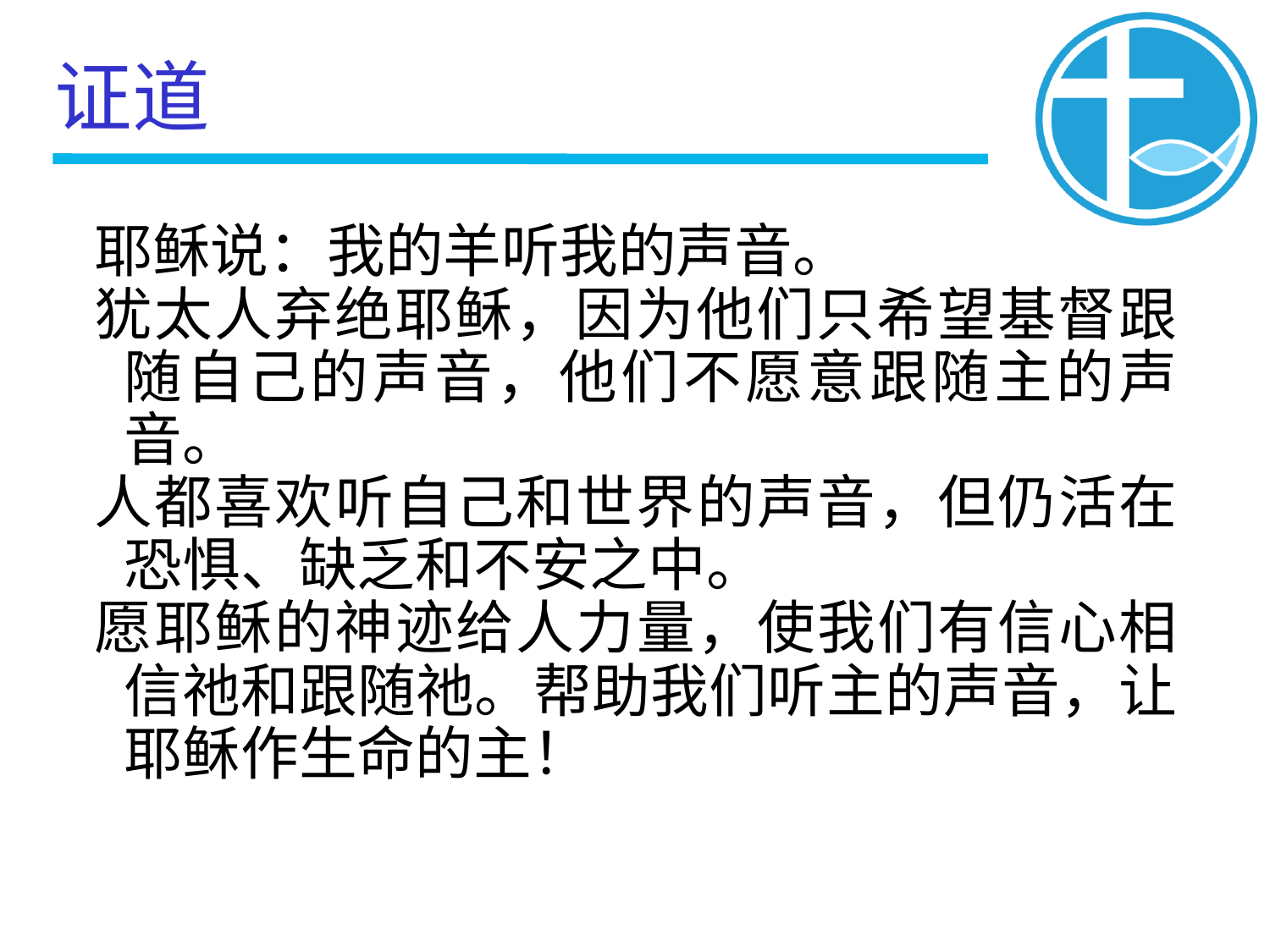

证道
# 耶稣说：我的羊听我的声音。
犹太人弃绝耶稣，因为他们只希望基督跟随自己的声音，他们不愿意跟随主的声音。
人都喜欢听自己和世界的声音，但仍活在恐惧、缺乏和不安之中。
愿耶稣的神迹给人力量，使我们有信心相信祂和跟随祂。帮助我们听主的声音，让耶稣作生命的主！